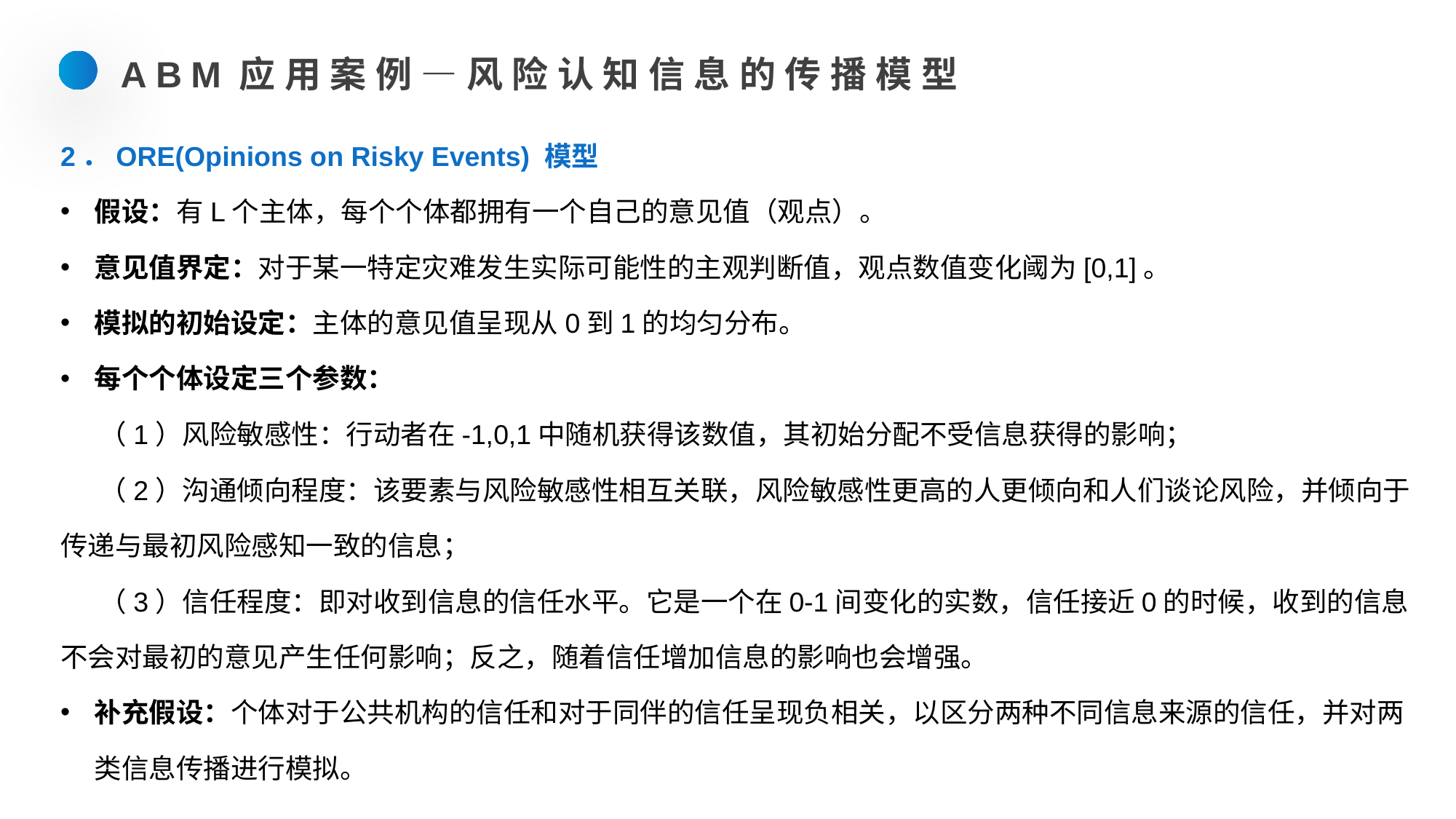

ABM应用案例—风险认知信息的传播模型

2．ORE(Opinions on Risky Events) 模型
假设：有L个主体，每个个体都拥有一个自己的意见值（观点）。
意见值界定：对于某一特定灾难发生实际可能性的主观判断值，观点数值变化阈为[0,1]。
模拟的初始设定：主体的意见值呈现从0到1的均匀分布。
每个个体设定三个参数：
（1）风险敏感性：行动者在-1,0,1中随机获得该数值，其初始分配不受信息获得的影响；
（2）沟通倾向程度：该要素与风险敏感性相互关联，风险敏感性更高的人更倾向和人们谈论风险，并倾向于传递与最初风险感知一致的信息；
（3）信任程度：即对收到信息的信任水平。它是一个在0-1间变化的实数，信任接近0的时候，收到的信息不会对最初的意见产生任何影响；反之，随着信任增加信息的影响也会增强。
补充假设：个体对于公共机构的信任和对于同伴的信任呈现负相关，以区分两种不同信息来源的信任，并对两类信息传播进行模拟。
Learn More